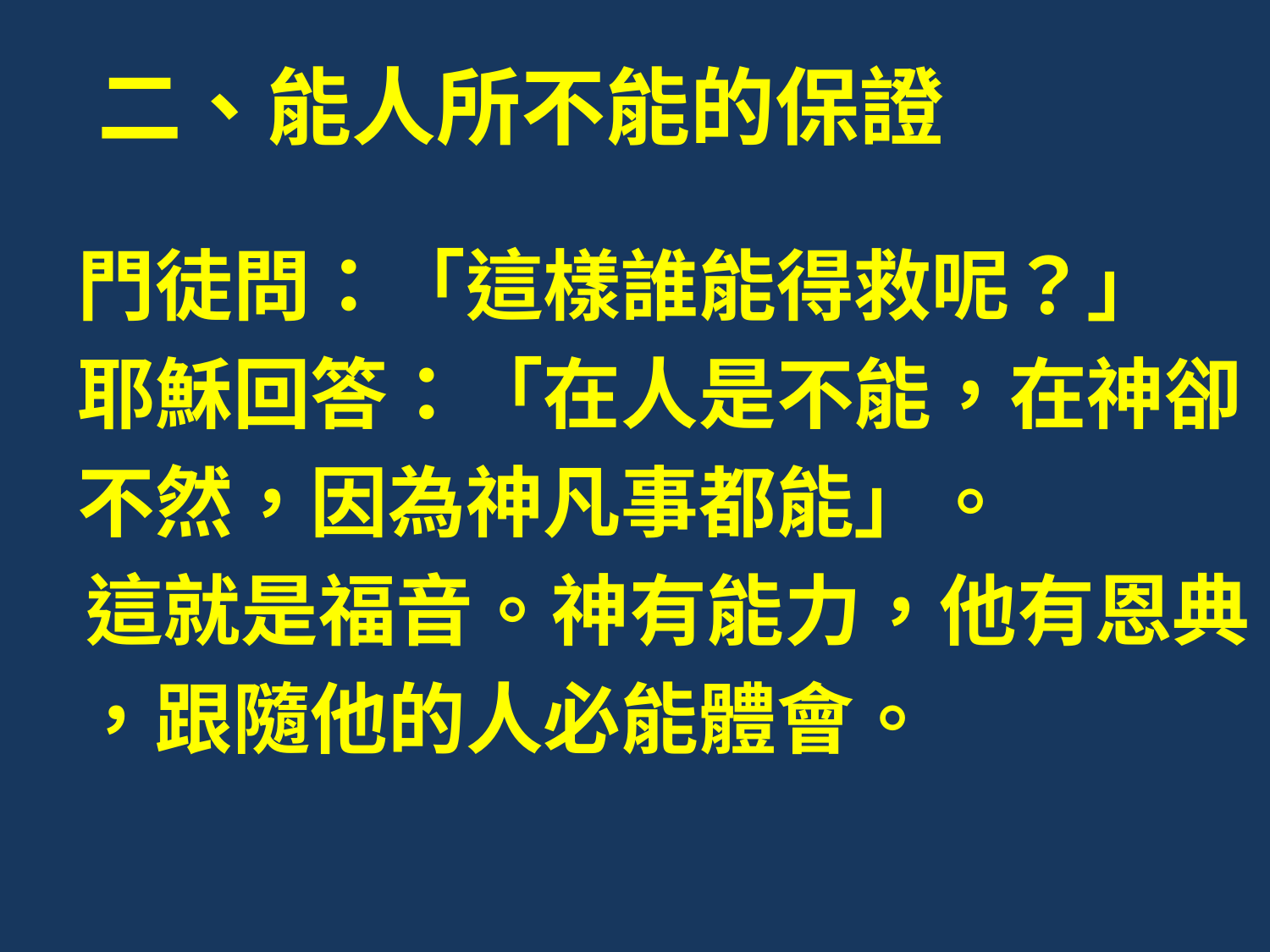

# 二、能人所不能的保證
門徒問：「這樣誰能得救呢？」
耶穌回答：「在人是不能，在神卻
不然，因為神凡事都能」。
這就是福音。神有能力，他有恩典
，跟隨他的人必能體會。